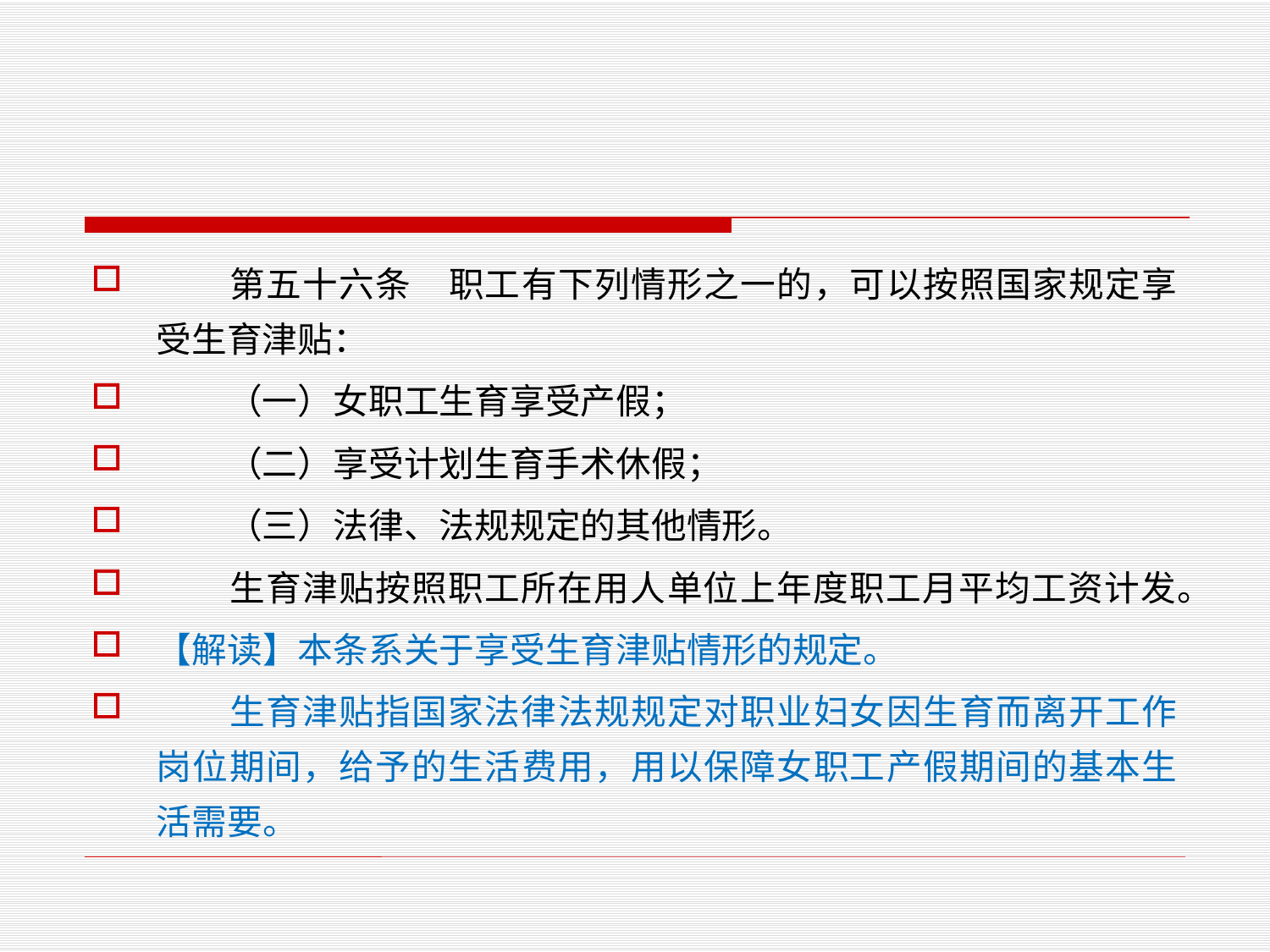

第五十六条　职工有下列情形之一的，可以按照国家规定享受生育津贴：
　　（一）女职工生育享受产假；
　　（二）享受计划生育手术休假；
　　（三）法律、法规规定的其他情形。
　　生育津贴按照职工所在用人单位上年度职工月平均工资计发。
【解读】本条系关于享受生育津贴情形的规定。
　　生育津贴指国家法律法规规定对职业妇女因生育而离开工作岗位期间，给予的生活费用，用以保障女职工产假期间的基本生活需要。